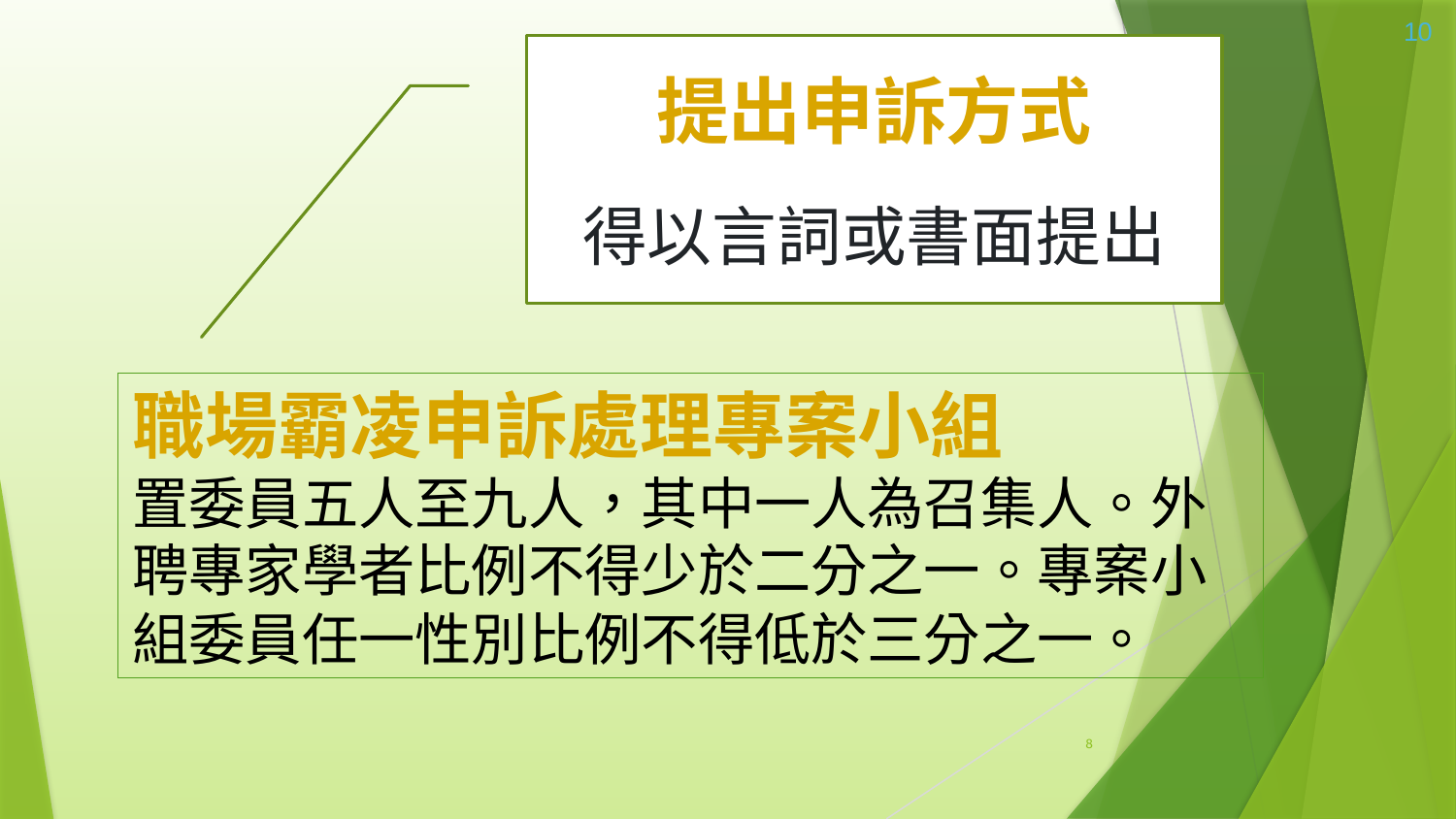

10
提出申訴方式
得以言詞或書面提出
職場霸凌申訴處理專案小組
置委員五人至九人，其中一人為召集人。外聘專家學者比例不得少於二分之一。專案小組委員任一性別比例不得低於三分之一。
8